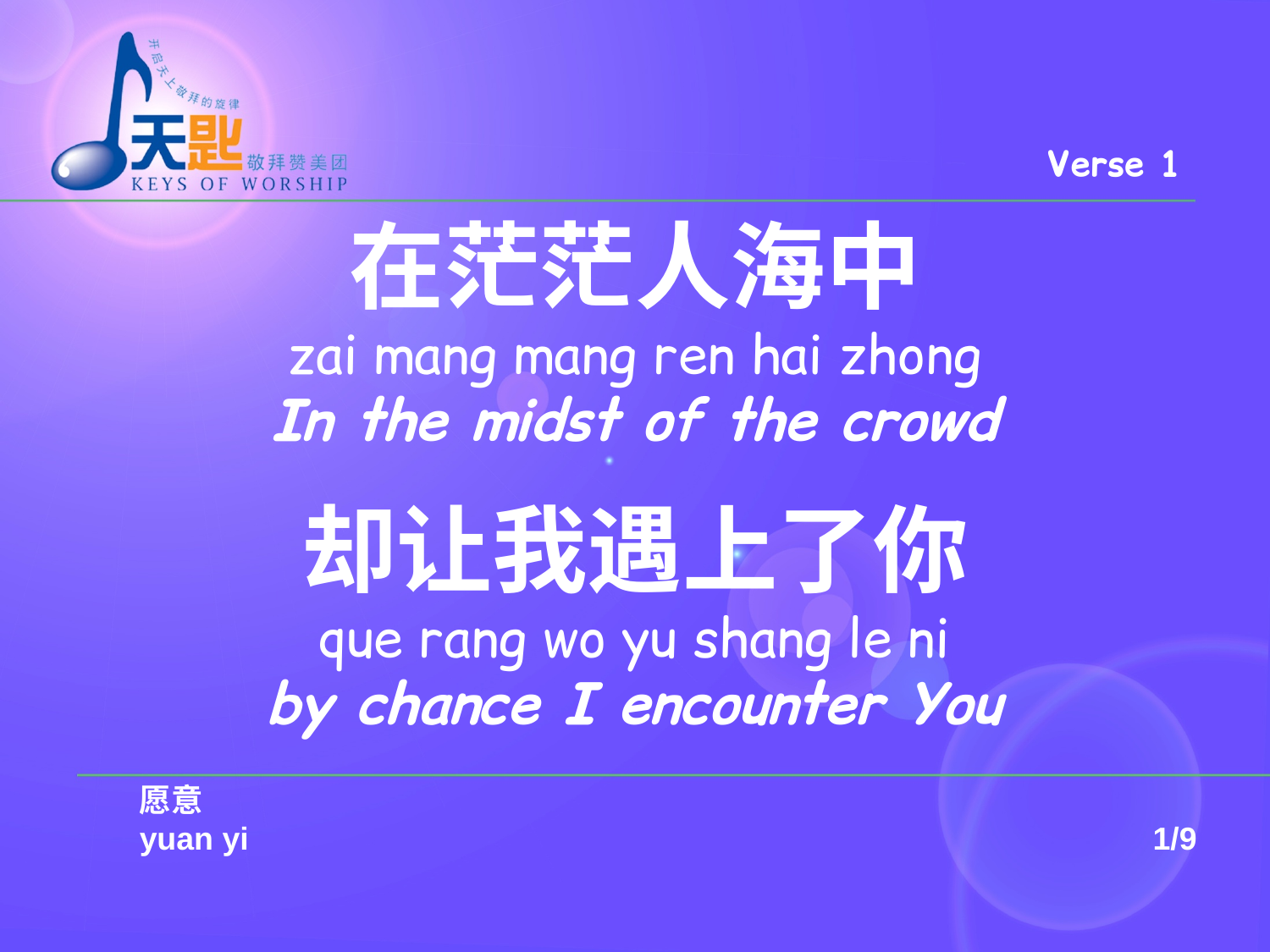

Verse 1

在茫茫人海中
zai mang mang ren hai zhong
In the midst of the crowd

却让我遇上了你
que rang wo yu shang le ni
by chance I encounter You

	愿意
	yuan yi 							              1/9